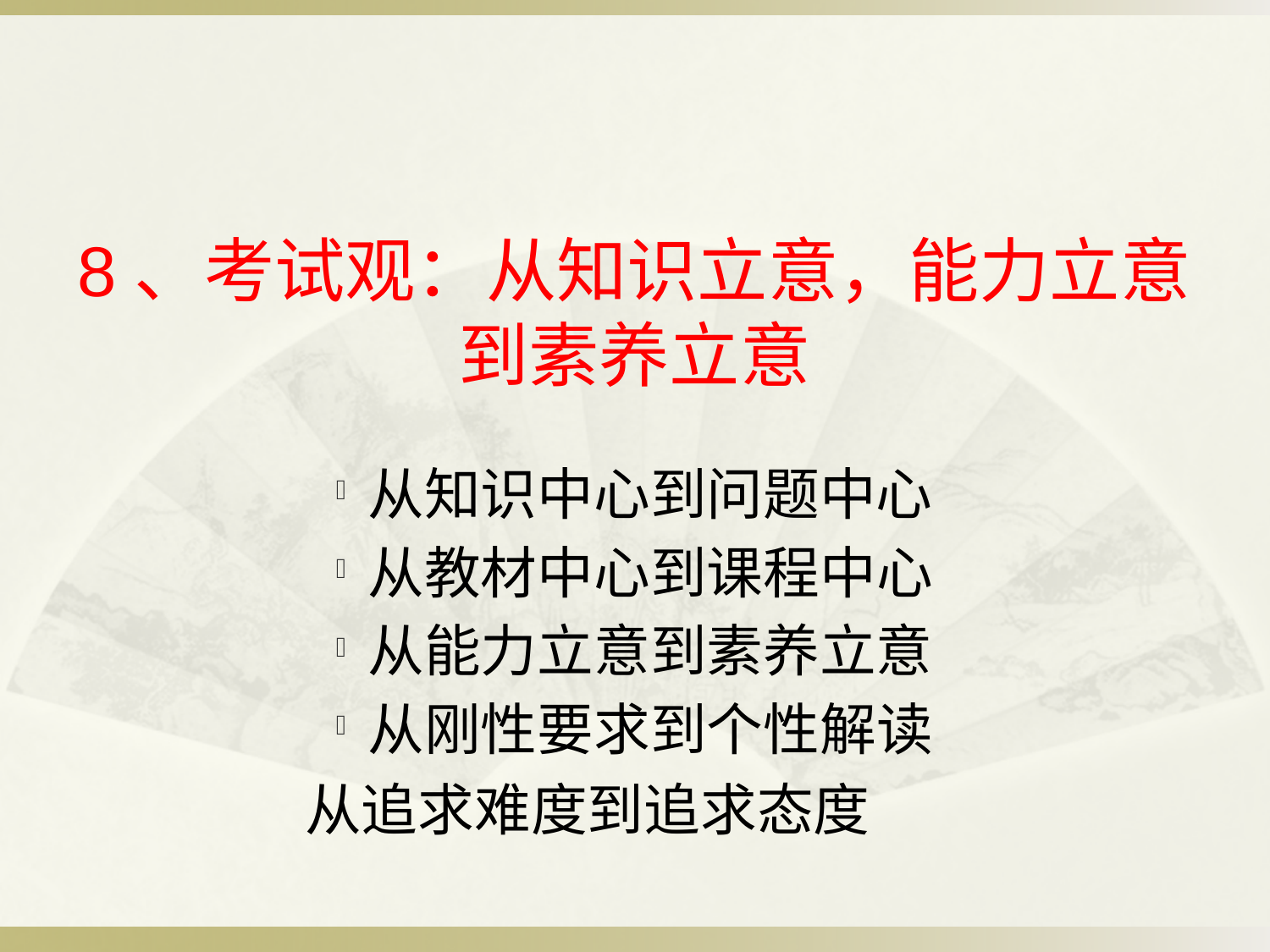

# 8、考试观：从知识立意，能力立意到素养立意

从知识中心到问题中心
从教材中心到课程中心
从能力立意到素养立意
从刚性要求到个性解读
                   从追求难度到追求态度